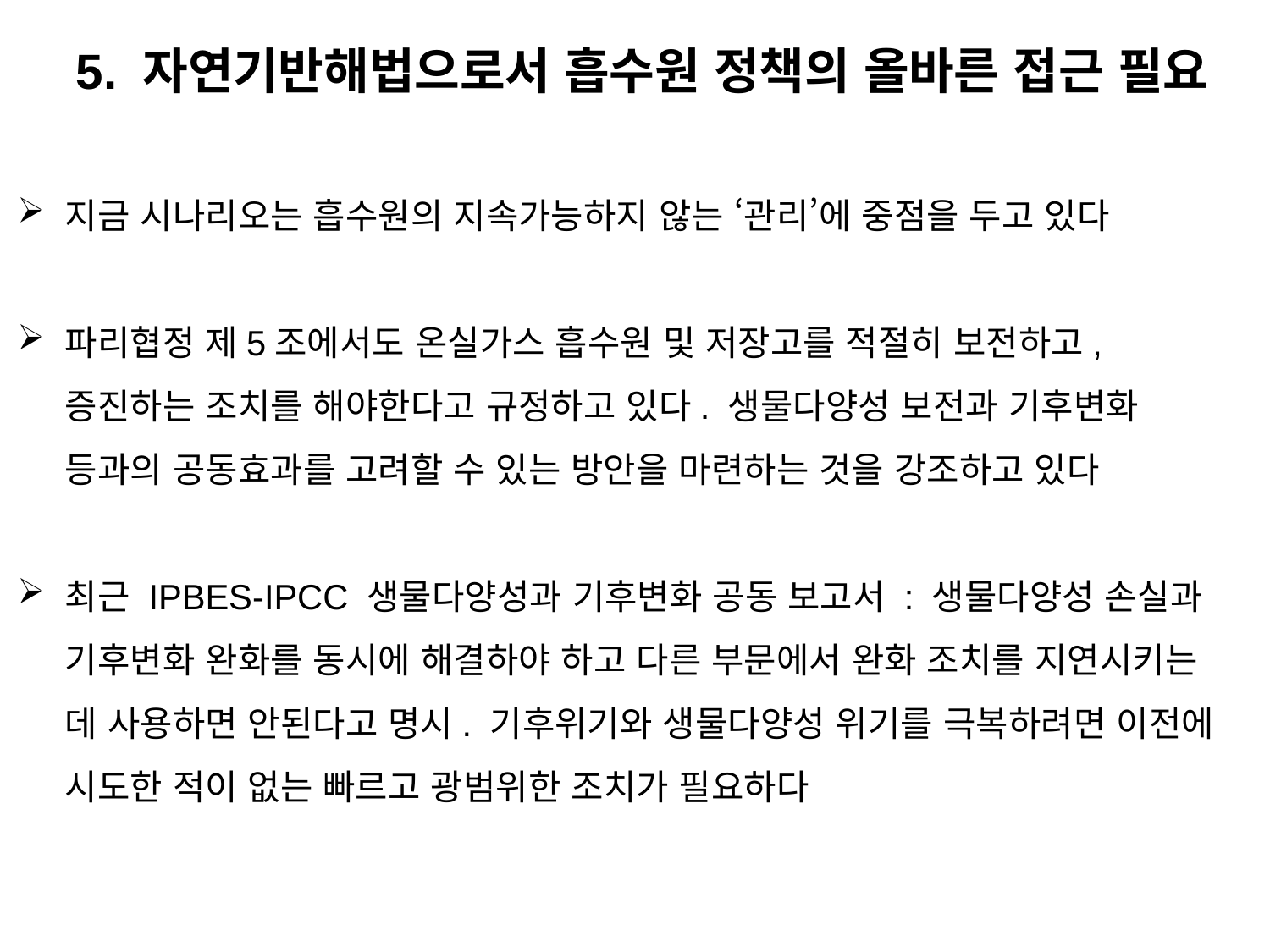

5. 자연기반해법으로서 흡수원 정책의 올바른 접근 필요
지금 시나리오는 흡수원의 지속가능하지 않는 ‘관리’에 중점을 두고 있다

파리협정 제5조에서도 온실가스 흡수원 및 저장고를 적절히 보전하고, 증진하는 조치를 해야한다고 규정하고 있다. 생물다양성 보전과 기후변화 등과의 공동효과를 고려할 수 있는 방안을 마련하는 것을 강조하고 있다

최근 IPBES-IPCC 생물다양성과 기후변화 공동 보고서 : 생물다양성 손실과 기후변화 완화를 동시에 해결하야 하고 다른 부문에서 완화 조치를 지연시키는 데 사용하면 안된다고 명시. 기후위기와 생물다양성 위기를 극복하려면 이전에 시도한 적이 없는 빠르고 광범위한 조치가 필요하다